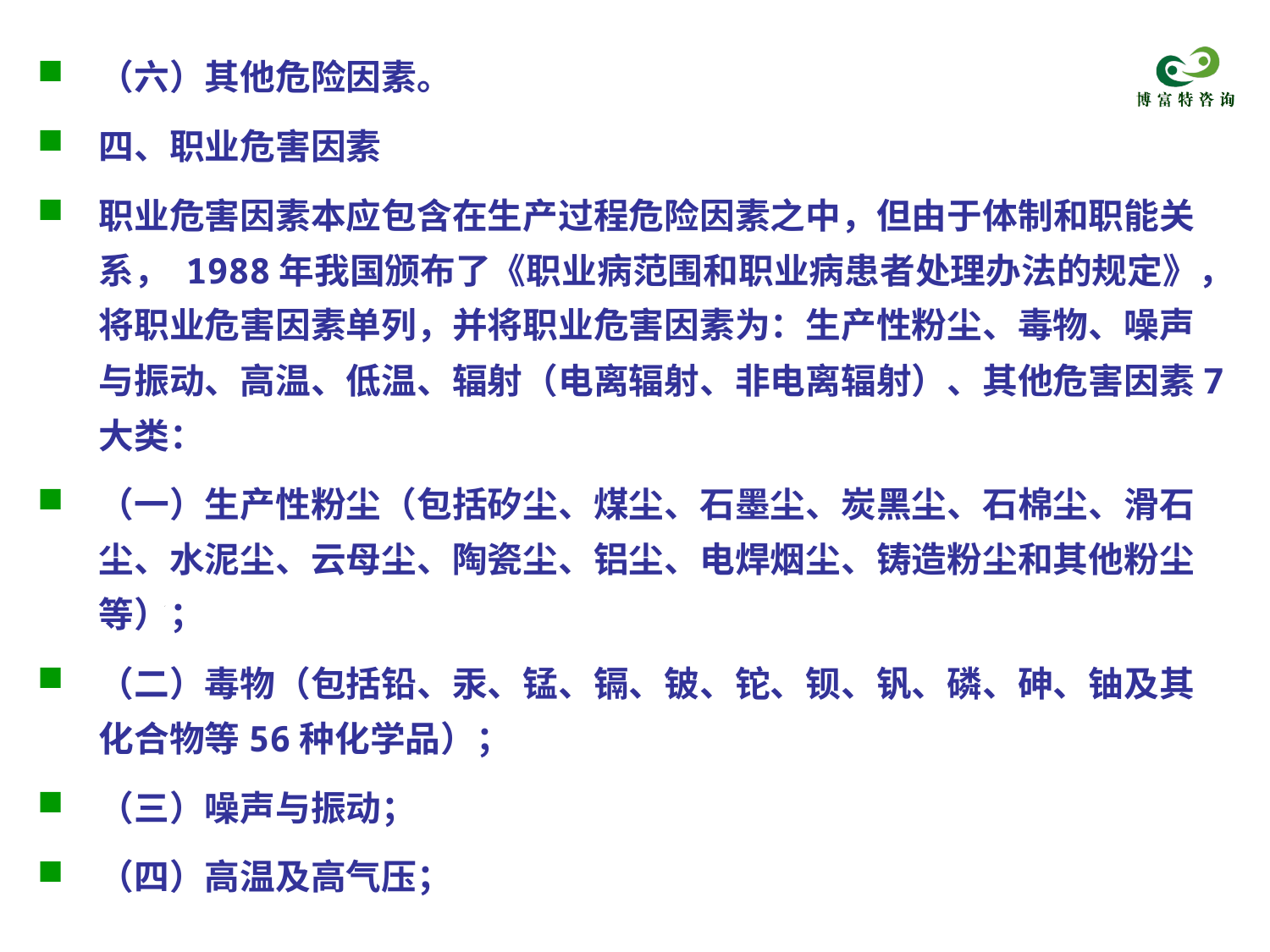

（六）其他危险因素。
四、职业危害因素
职业危害因素本应包含在生产过程危险因素之中，但由于体制和职能关系， 1988年我国颁布了《职业病范围和职业病患者处理办法的规定》，将职业危害因素单列，并将职业危害因素为：生产性粉尘、毒物、噪声与振动、高温、低温、辐射（电离辐射、非电离辐射）、其他危害因素7大类：
（一）生产性粉尘（包括矽尘、煤尘、石墨尘、炭黑尘、石棉尘、滑石尘、水泥尘、云母尘、陶瓷尘、铝尘、电焊烟尘、铸造粉尘和其他粉尘等）；
（二）毒物（包括铅、汞、锰、镉、铍、铊、钡、钒、磷、砷、铀及其化合物等56种化学品）；
（三）噪声与振动；
（四）高温及高气压；